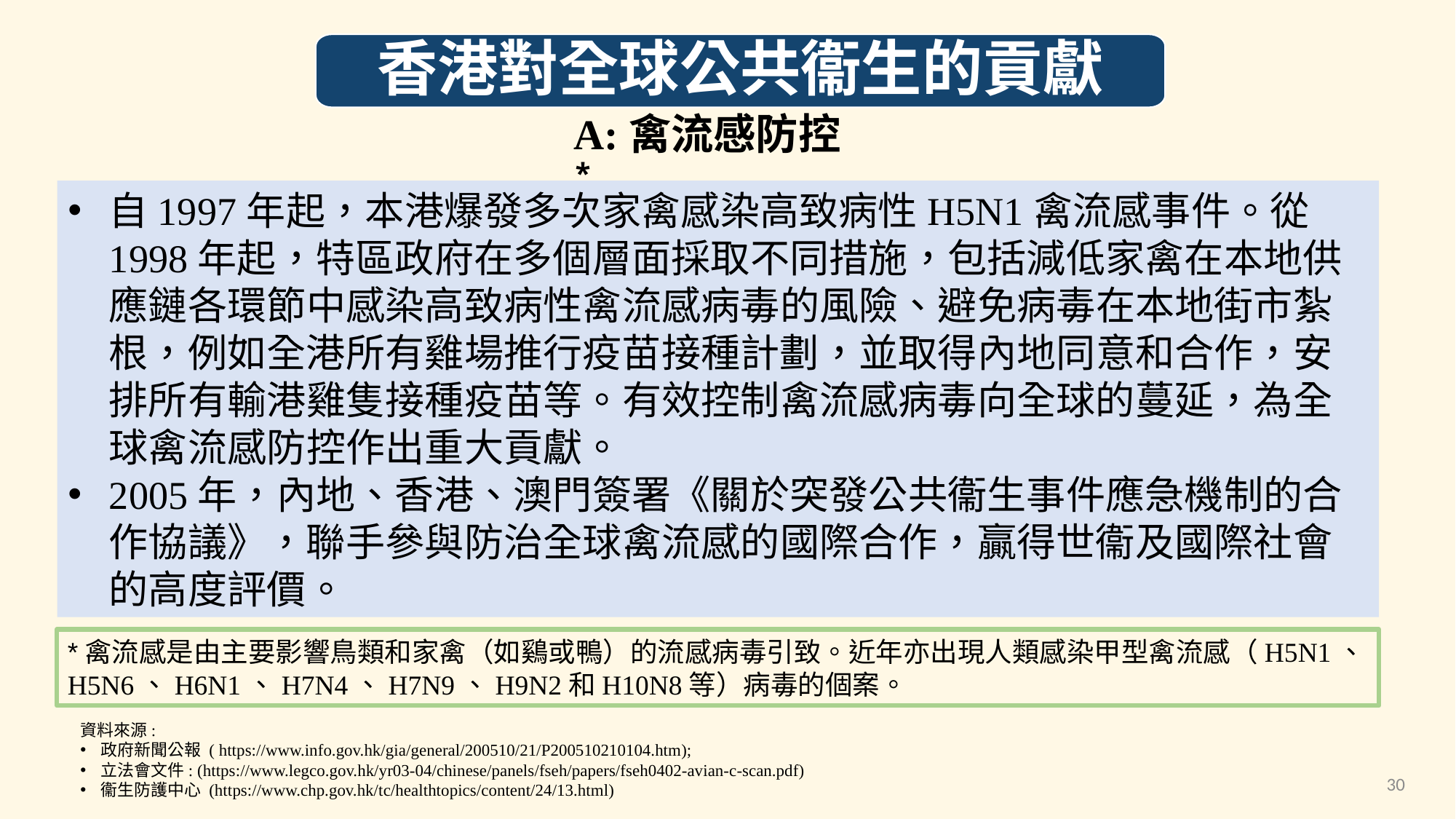

香港對全球公共衞生的貢獻
A:禽流感防控*
自1997年起，本港爆發多次家禽感染高致病性H5N1禽流感事件。從1998年起，特區政府在多個層面採取不同措施，包括減低家禽在本地供應鏈各環節中感染高致病性禽流感病毒的風險、避免病毒在本地街市紮根，例如全港所有雞場推行疫苗接種計劃，並取得內地同意和合作，安排所有輸港雞隻接種疫苗等。有效控制禽流感病毒向全球的蔓延，為全球禽流感防控作出重大貢獻。
2005年，內地、香港、澳門簽署《關於突發公共衞生事件應急機制的合作協議》，聯手參與防治全球禽流感的國際合作，贏得世衞及國際社會的高度評價。
*禽流感是由主要影響鳥類和家禽（如鷄或鴨）的流感病毒引致。近年亦出現人類感染甲型禽流感（H5N1、H5N6、H6N1、H7N4、H7N9、H9N2和H10N8等）病毒的個案。
資料來源:
政府新聞公報 ( https://www.info.gov.hk/gia/general/200510/21/P200510210104.htm);
立法會文件: (https://www.legco.gov.hk/yr03-04/chinese/panels/fseh/papers/fseh0402-avian-c-scan.pdf)
衞生防護中心 (https://www.chp.gov.hk/tc/healthtopics/content/24/13.html)
30